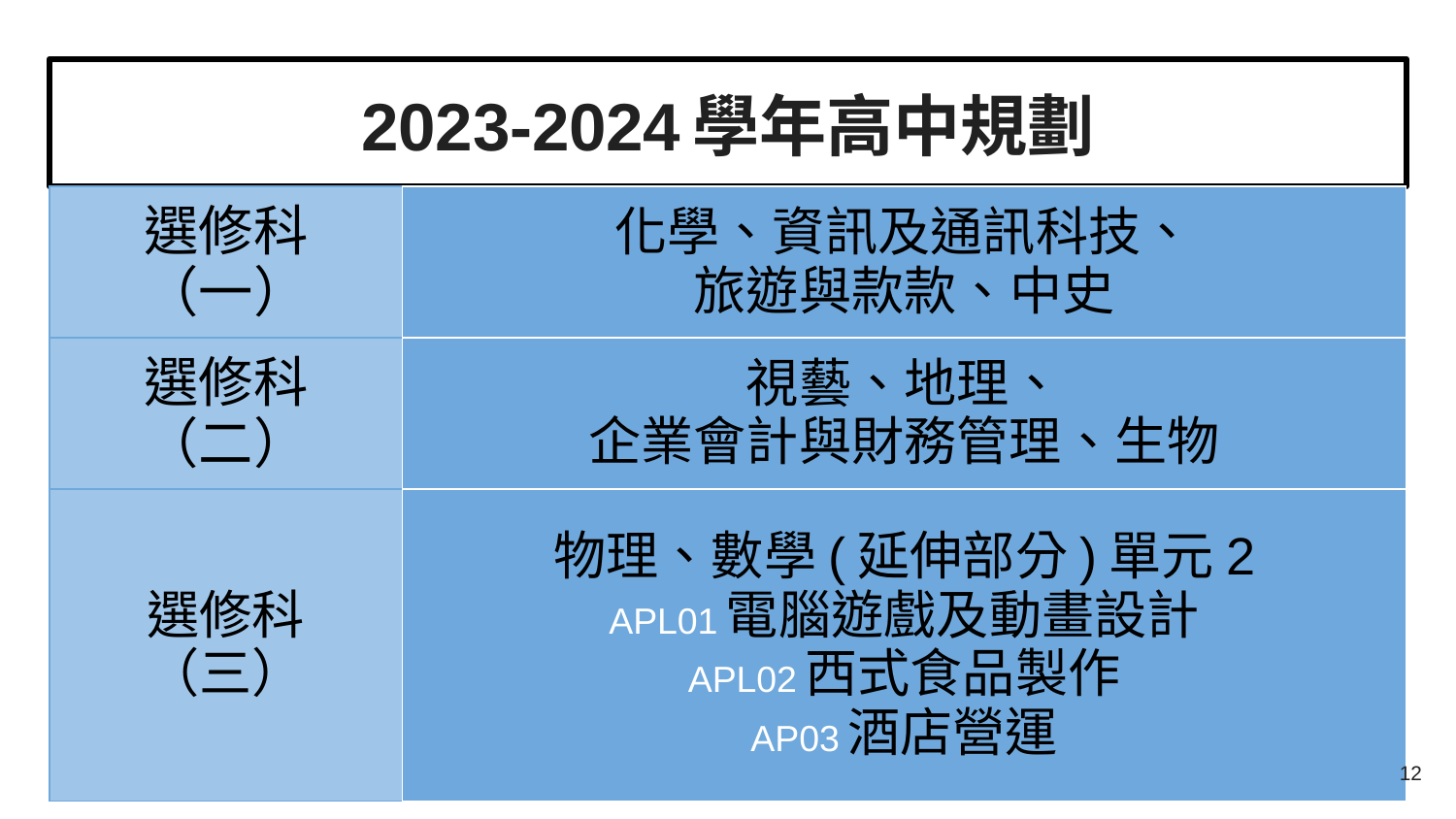

# 2023-2024學年高中規劃
| 選修科（一） | 化學、資訊及通訊科技、 旅遊與款款、中史 |
| --- | --- |
| 選修科（二） | 視藝、地理、 企業會計與財務管理、生物 |
| 選修科 （三） | 物理、數學(延伸部分)單元2 APL01電腦遊戲及動畫設計 APL02西式食品製作 AP03酒店營運 |
12